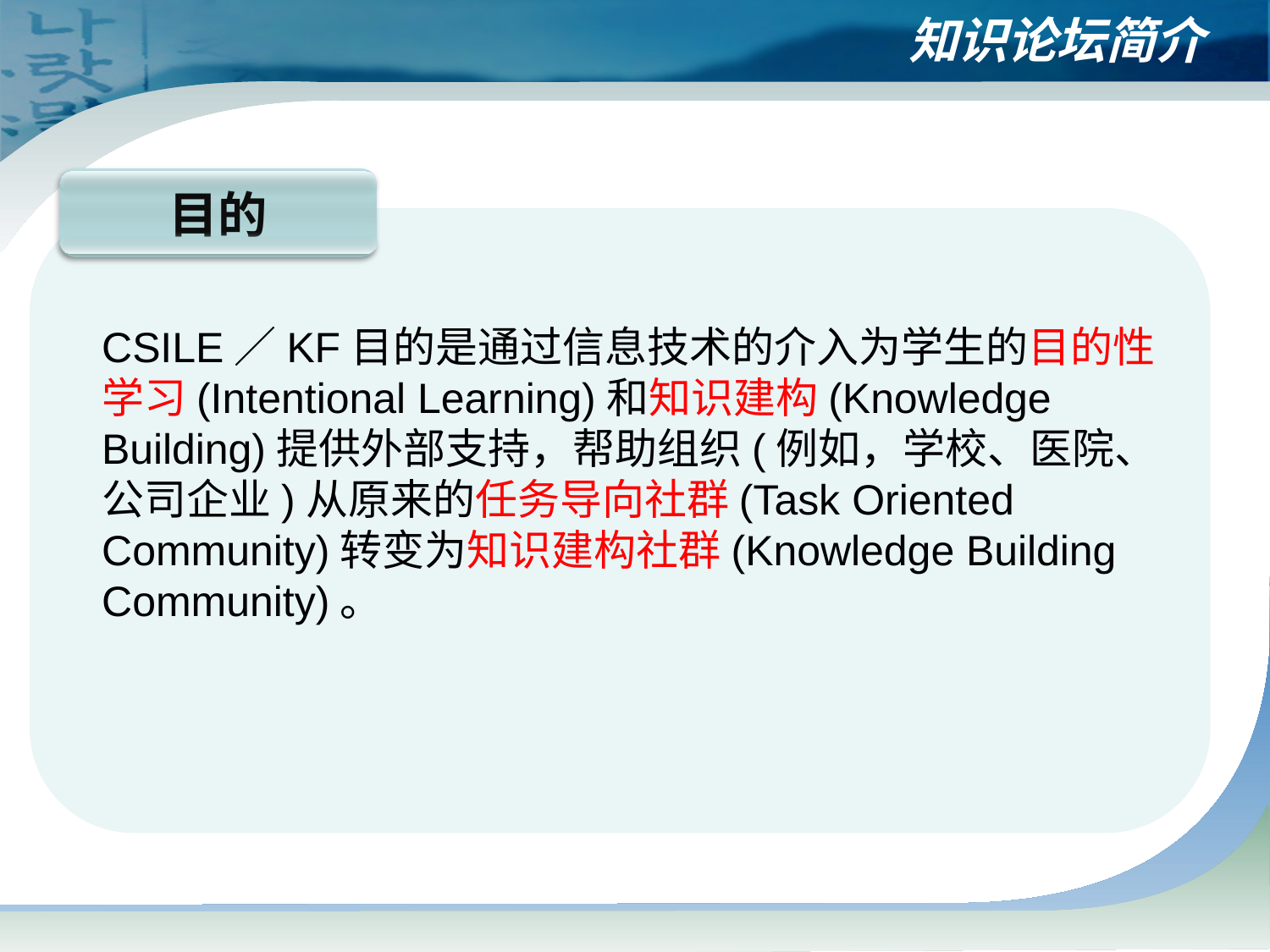

# 知识论坛简介
目的

CSILE／KF目的是通过信息技术的介入为学生的目的性学习(Intentional Learning)和知识建构(Knowledge Building)提供外部支持，帮助组织(例如，学校、医院、公司企业)从原来的任务导向社群(Task Oriented Community)转变为知识建构社群(Knowledge Building Community)。